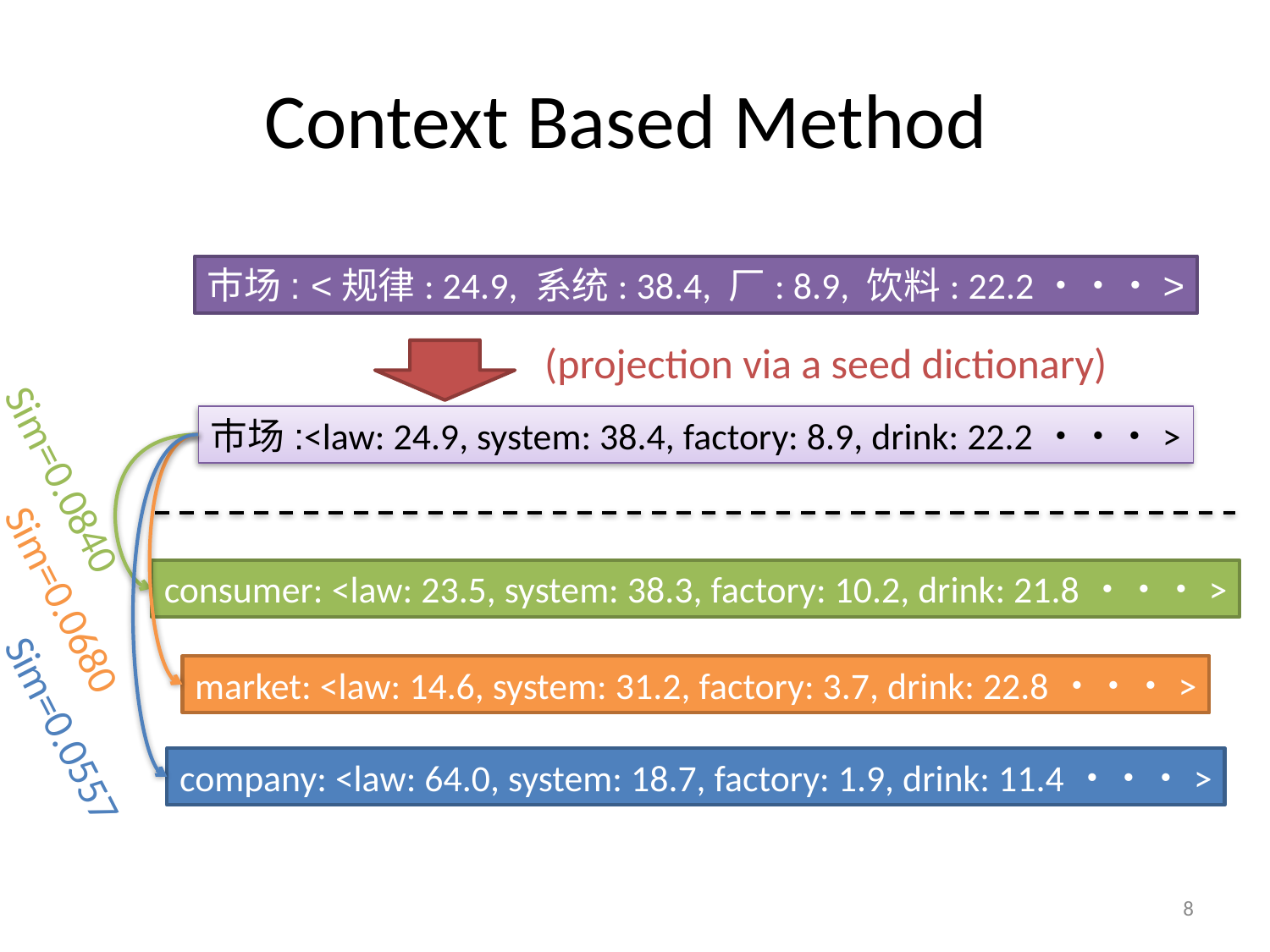

# Context Based Method
市场: <规律: 24.9, 系统: 38.4, 厂: 8.9, 饮料: 22.2・・・>
(projection via a seed dictionary)

市场:<law: 24.9, system: 38.4, factory: 8.9, drink: 22.2・・・>
Sim=0.0840
consumer: <law: 23.5, system: 38.3, factory: 10.2, drink: 21.8・・・>
Sim=0.0680
market: <law: 14.6, system: 31.2, factory: 3.7, drink: 22.8・・・>
Sim=0.0557
company: <law: 64.0, system: 18.7, factory: 1.9, drink: 11.4・・・>
8